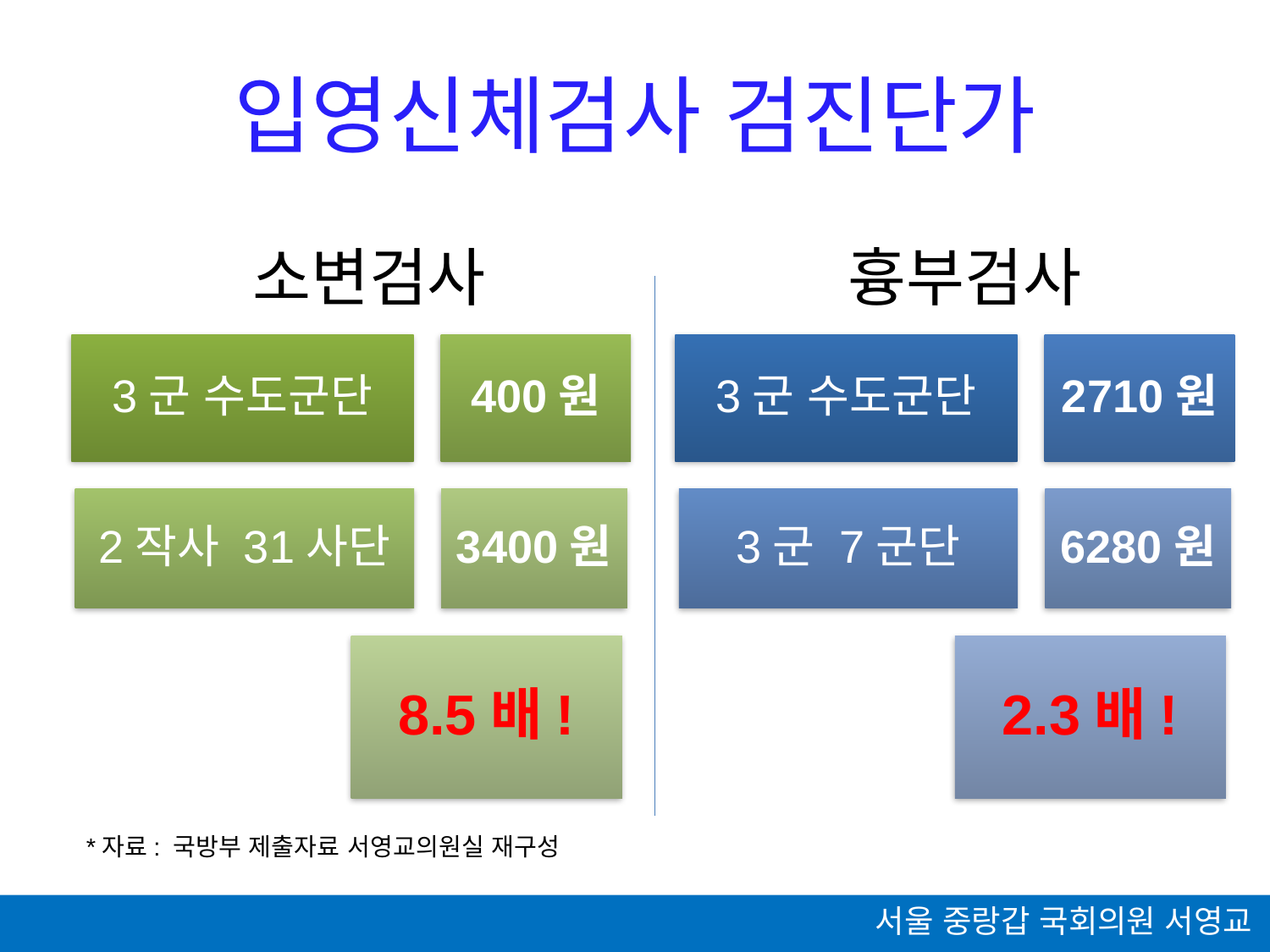

입영신체검사 검진단가
소변검사
흉부검사
3군 수도군단
400원
2작사 31사단
3400원
8.5배!
3군 수도군단
2710원
3군 7군단
6280원
2.3배!
*자료: 국방부 제출자료 서영교의원실 재구성

서울 중랑갑 국회의원 서영교